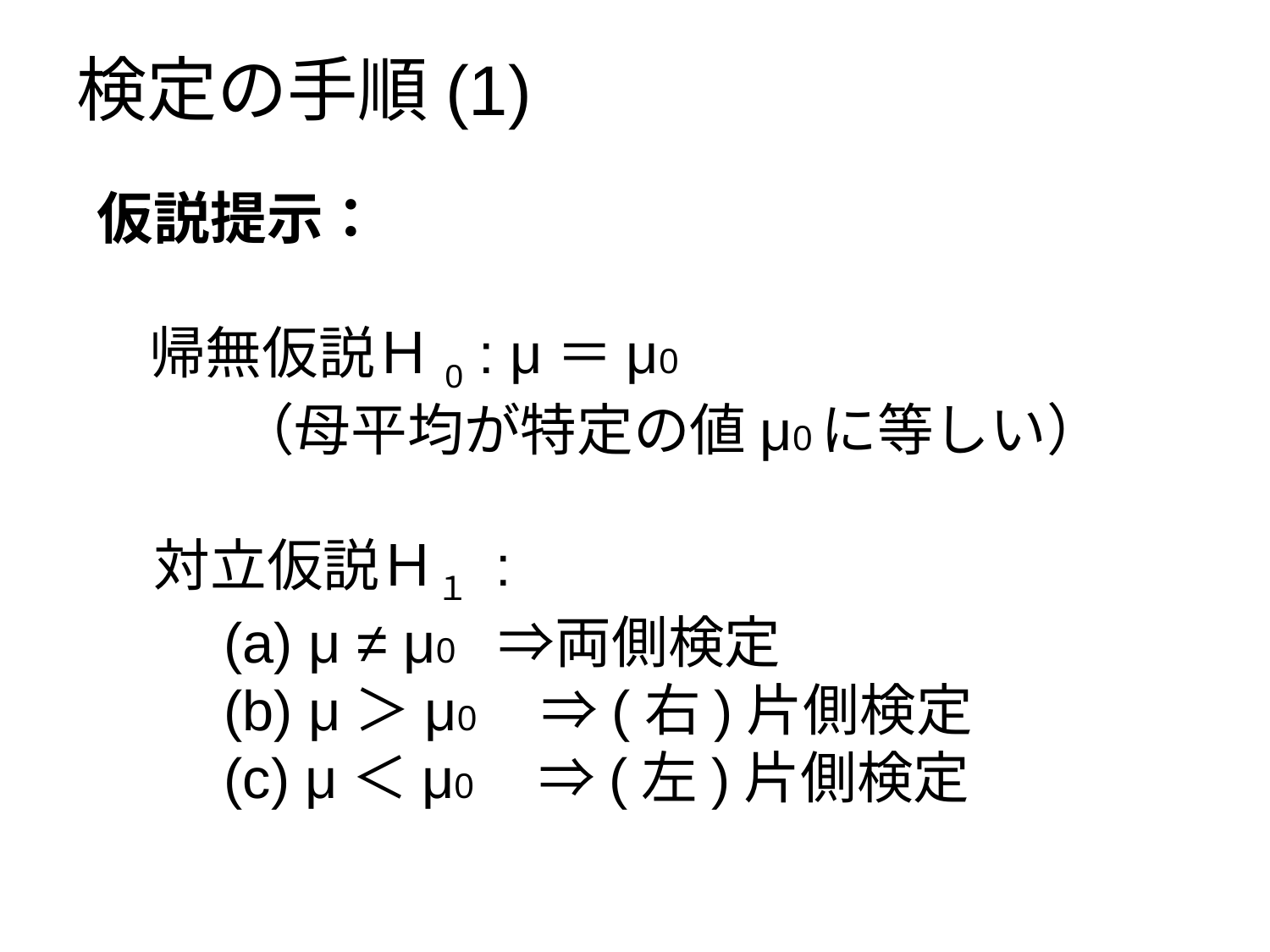

# 検定の手順(1)
仮説提示：

   帰無仮説Ｈ0 : μ＝μ0
          （母平均が特定の値μ0に等しい）

　対立仮説Ｈ１ :
　　(a) μ ≠ μ0 　⇒両側検定
　　(b) μ＞μ0　⇒(右)片側検定
　　(c) μ＜μ0　⇒(左)片側検定